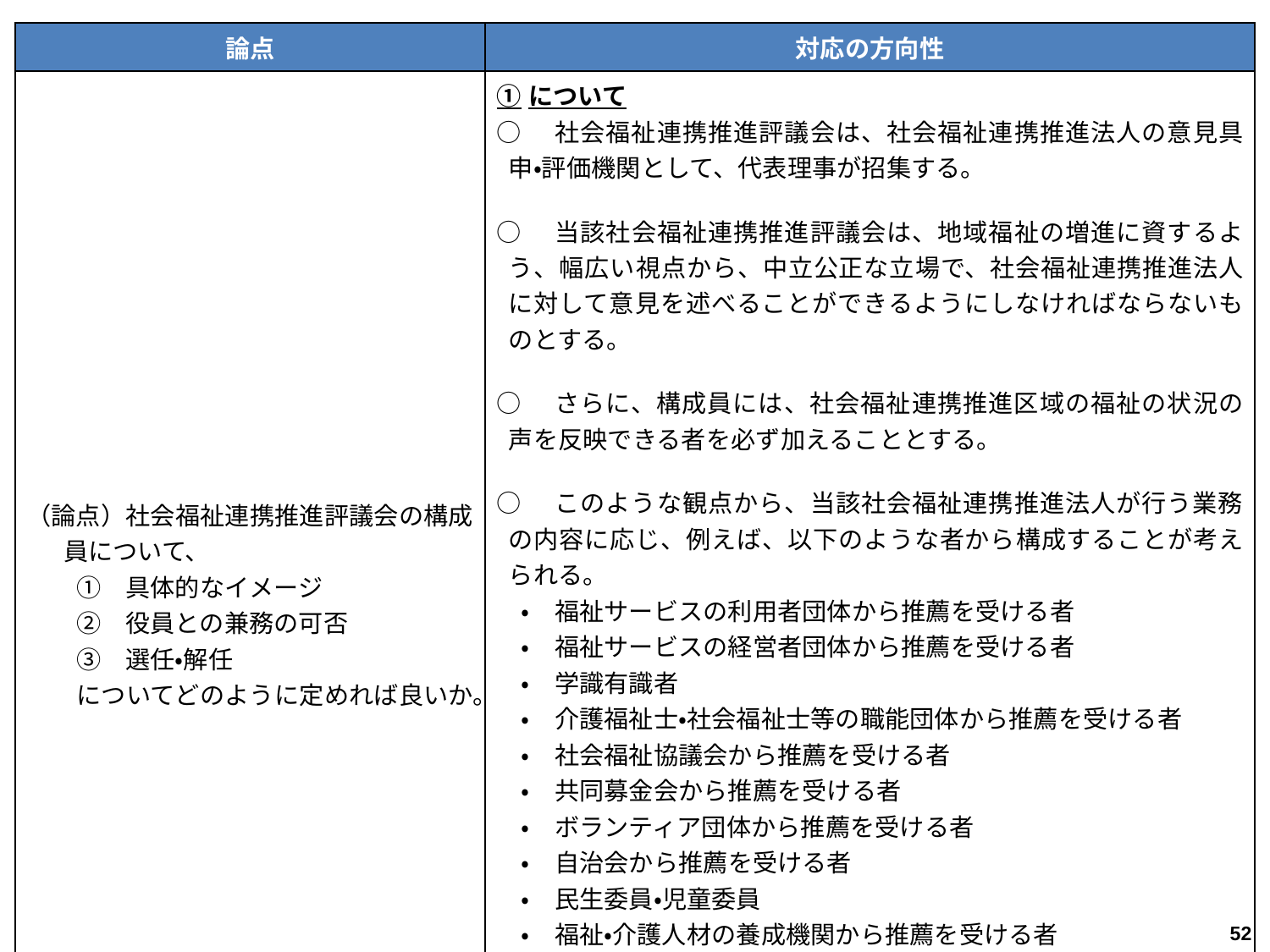

| 論点 | 対応の方向性 |
| --- | --- |
| （論点）社会福祉連携推進評議会の構成員について、 　　①　具体的なイメージ 　　②　役員との兼務の可否 　　③　選任・解任 　　についてどのように定めれば良いか。 | ①について ○　社会福祉連携推進評議会は、社会福祉連携推進法人の意見具申・評価機関として、代表理事が招集する。 ○　当該社会福祉連携推進評議会は、地域福祉の増進に資するよう、幅広い視点から、中立公正な立場で、社会福祉連携推進法人に対して意見を述べることができるようにしなければならないものとする。 ○　さらに、構成員には、社会福祉連携推進区域の福祉の状況の声を反映できる者を必ず加えることとする。 ○　このような観点から、当該社会福祉連携推進法人が行う業務の内容に応じ、例えば、以下のような者から構成することが考えられる。 　・　福祉サービスの利用者団体から推薦を受ける者 　・　福祉サービスの経営者団体から推薦を受ける者 　・　学識有識者 　・　介護福祉士・社会福祉士等の職能団体から推薦を受ける者 　・　社会福祉協議会から推薦を受ける者 　・　共同募金会から推薦を受ける者 　・　ボランティア団体から推薦を受ける者 　・　自治会から推薦を受ける者 　・　民生委員・児童委員 　・　福祉・介護人材の養成機関から推薦を受ける者 　・　就労支援機関から推薦を受ける者 　・　商工会議所から推薦を受ける者 　・　地方自治体から推薦を受ける者 　・　その他地域福祉に関して中立公正な立場から意見を述べられる団体から推薦を受ける者又は個人 |
52